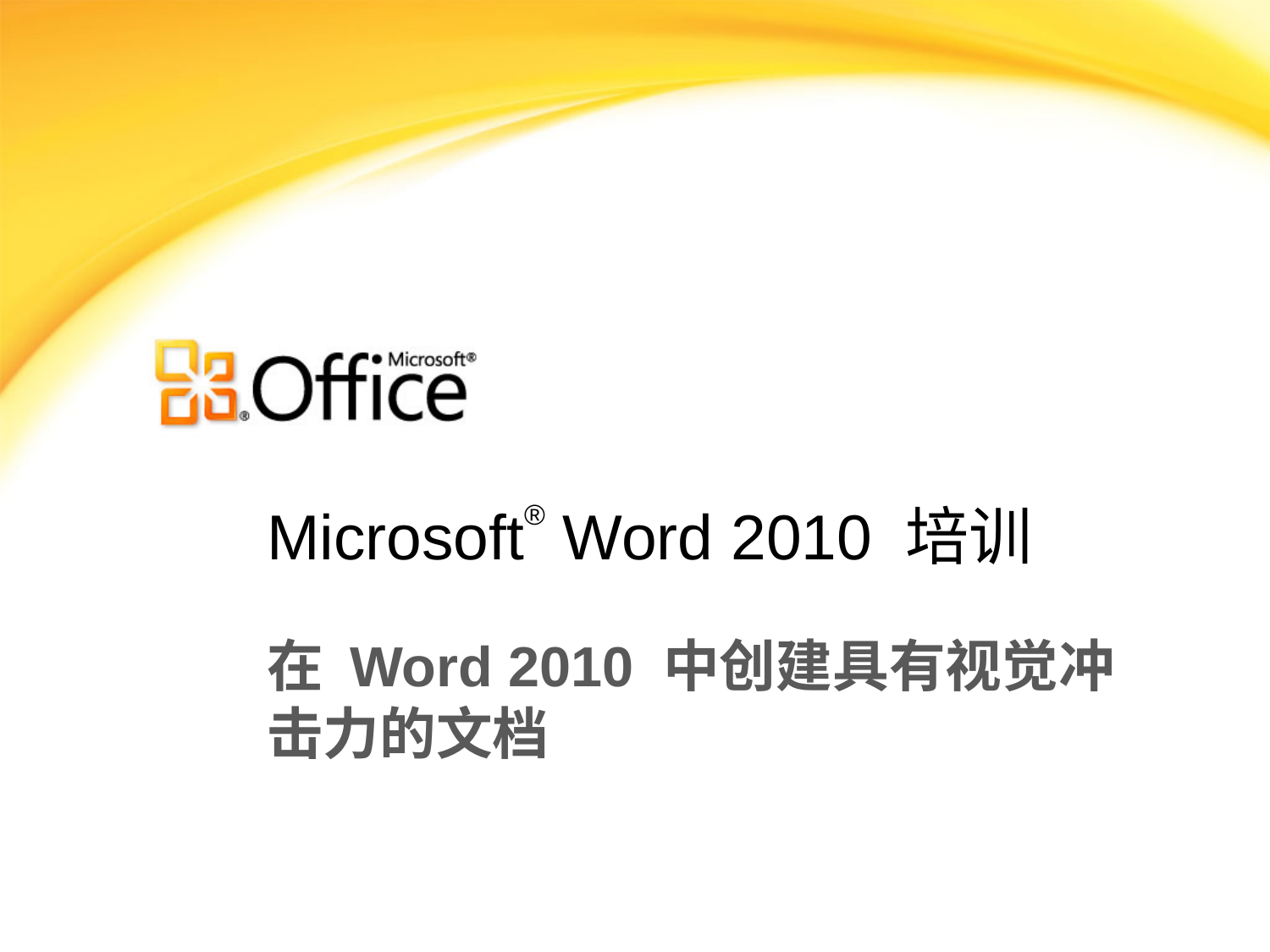

# Microsoft® Word 2010 培训
在 Word 2010 中创建具有视觉冲击力的文档